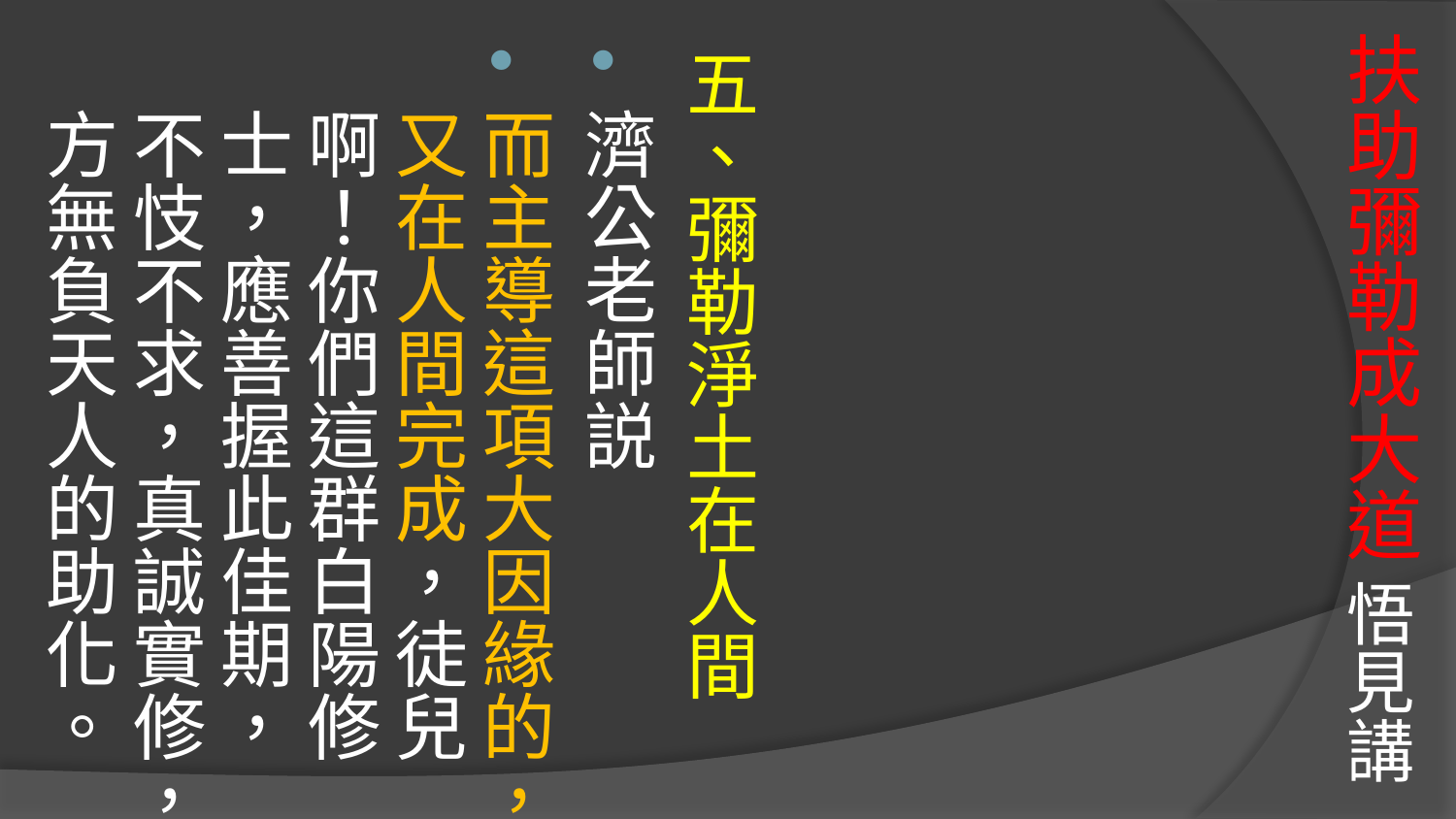

# 扶助彌勒成大道 悟見講
五、彌勒淨土在人間
濟公老師説
而主導這項大因緣的，又在人間完成，徒兒啊！你們這群白陽修士，應善握此佳期，不忮不求，真誠實修，方無負天人的助化。